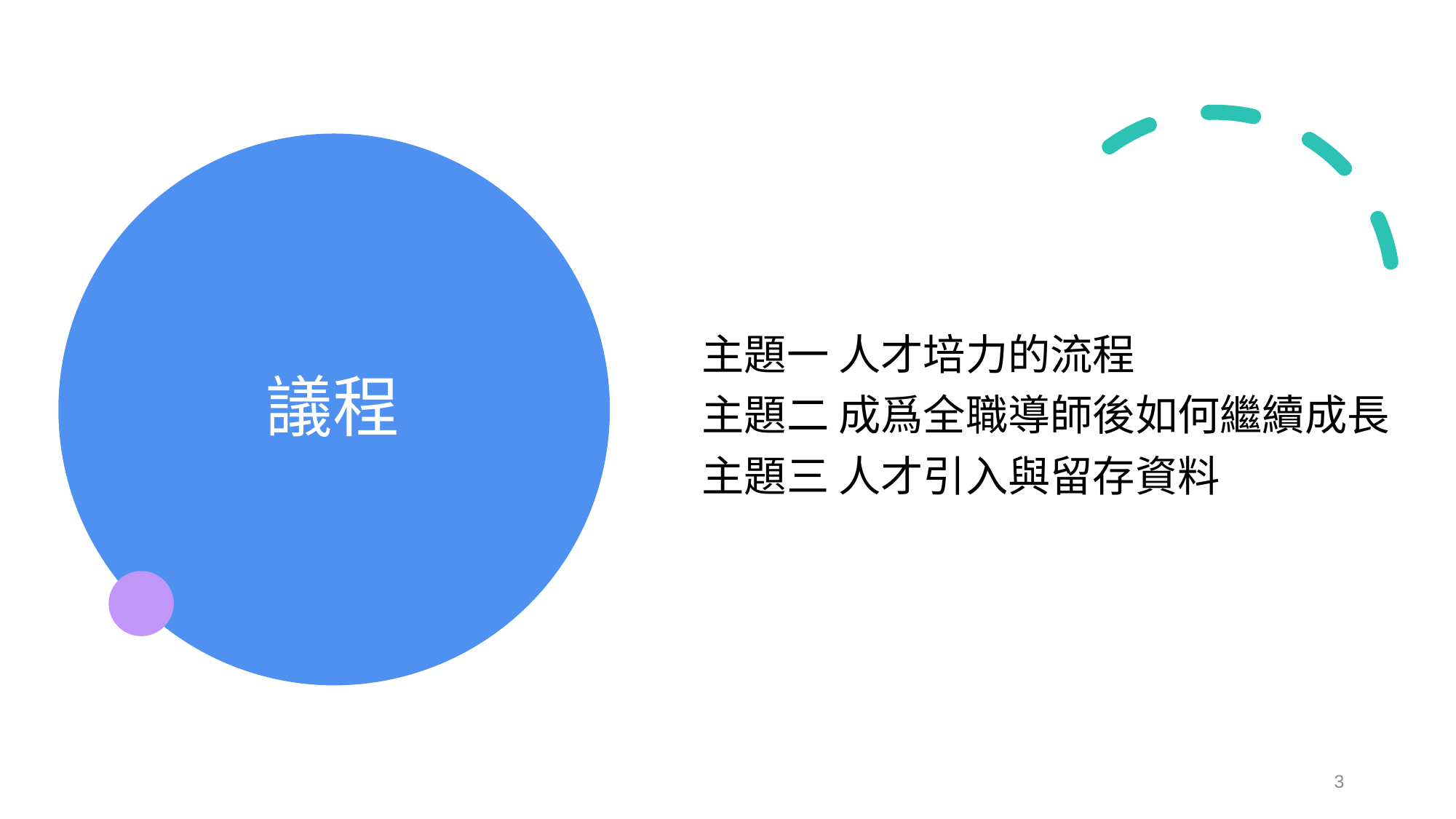

# 議程
主題一 人才培力的流程
主題二 成爲全職導師後如何繼續成長
主題三 人才引入與留存資料

3